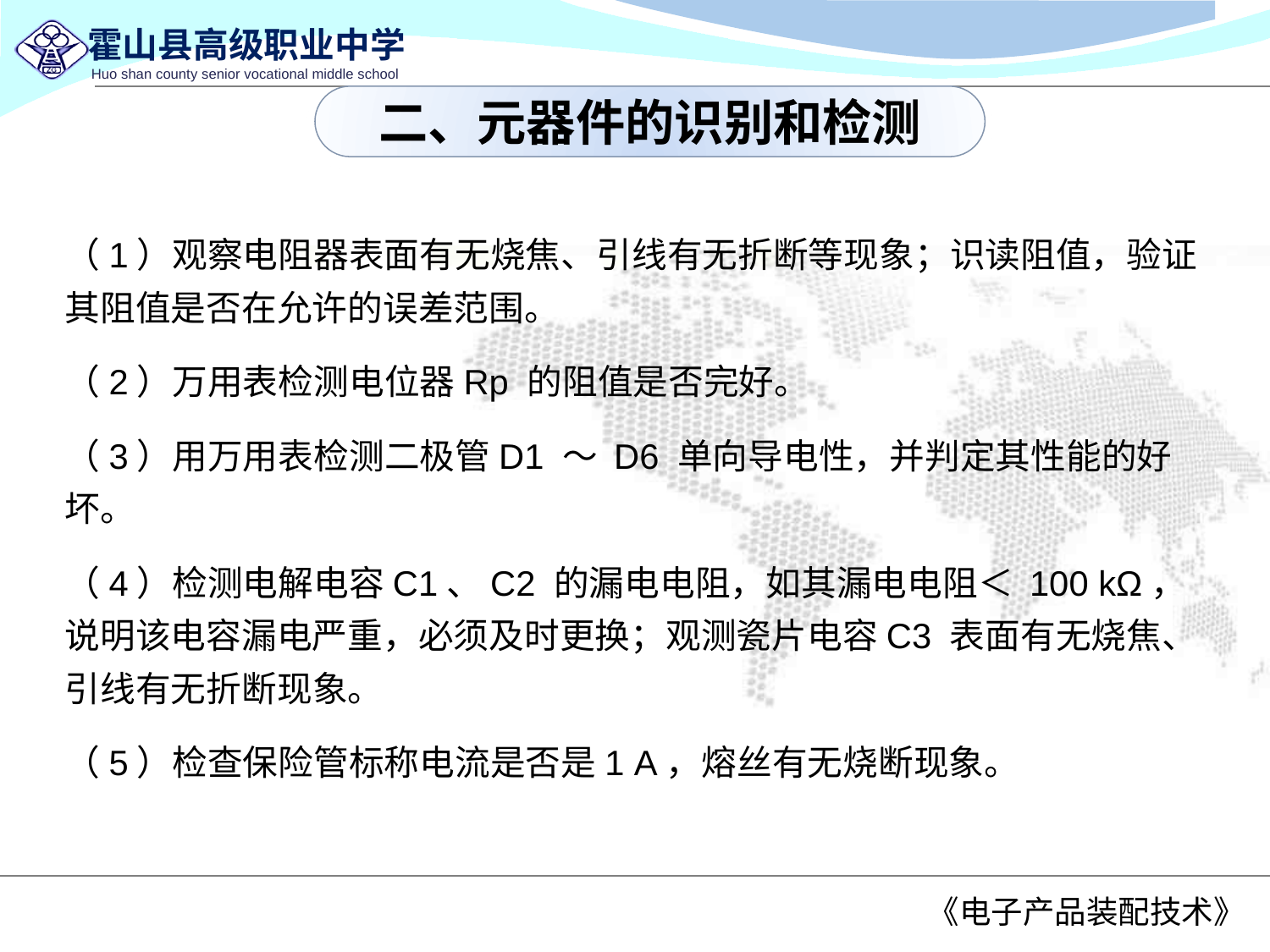

二、元器件的识别和检测

（1）观察电阻器表面有无烧焦、引线有无折断等现象；识读阻值，验证其阻值是否在允许的误差范围。
（2）万用表检测电位器Rp 的阻值是否完好。
（3）用万用表检测二极管D1 ～ D6 单向导电性，并判定其性能的好坏。
（4）检测电解电容C1、C2 的漏电电阻，如其漏电电阻＜ 100 kΩ，说明该电容漏电严重，必须及时更换；观测瓷片电容C3 表面有无烧焦、引线有无折断现象。
（5）检查保险管标称电流是否是1 A，熔丝有无烧断现象。